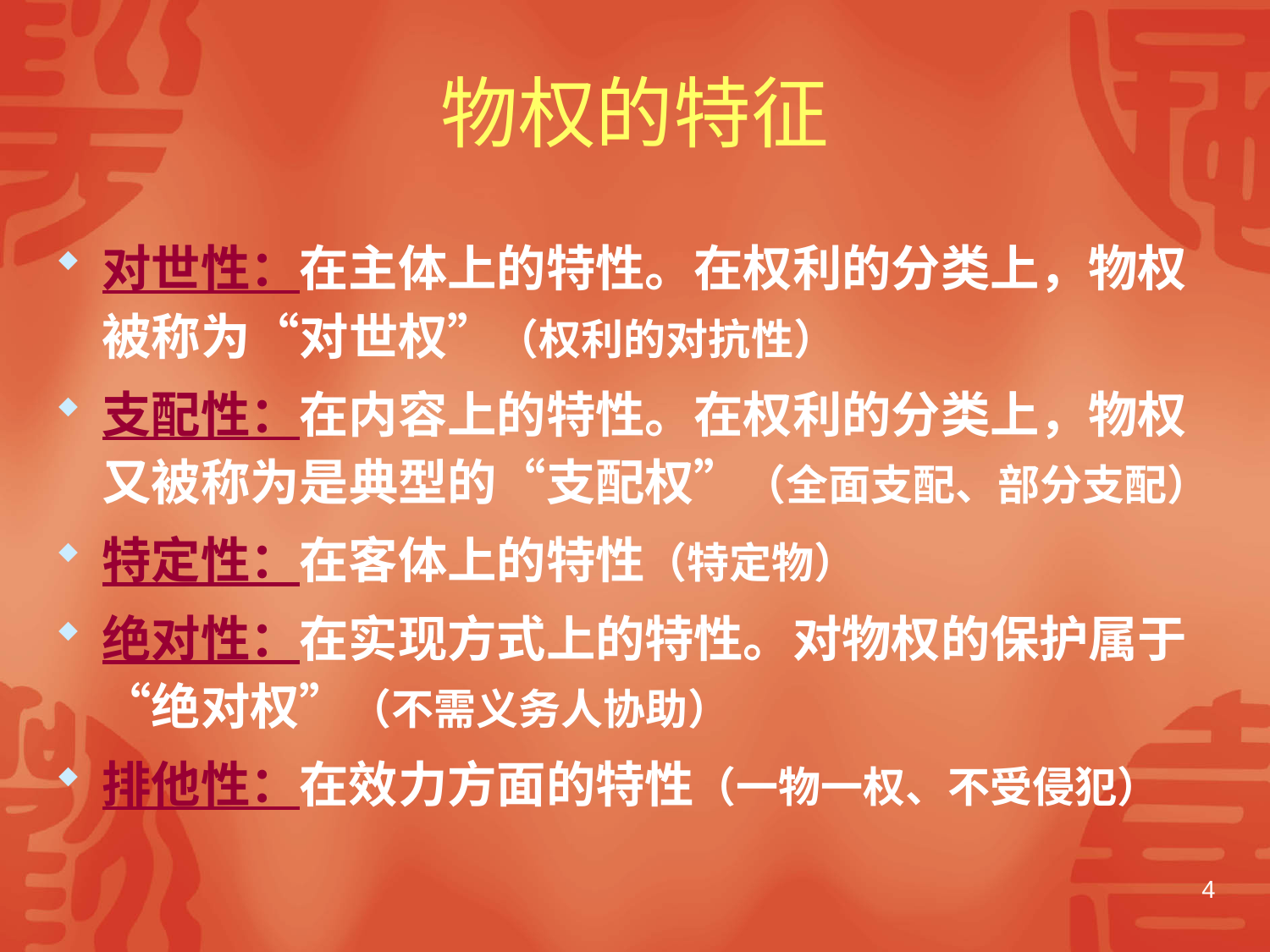

# 物权的特征
对世性：在主体上的特性。在权利的分类上，物权被称为“对世权”（权利的对抗性）
支配性：在内容上的特性。在权利的分类上，物权又被称为是典型的“支配权”（全面支配、部分支配）
特定性：在客体上的特性（特定物）
绝对性：在实现方式上的特性。对物权的保护属于“绝对权”（不需义务人协助）
排他性：在效力方面的特性（一物一权、不受侵犯）
4